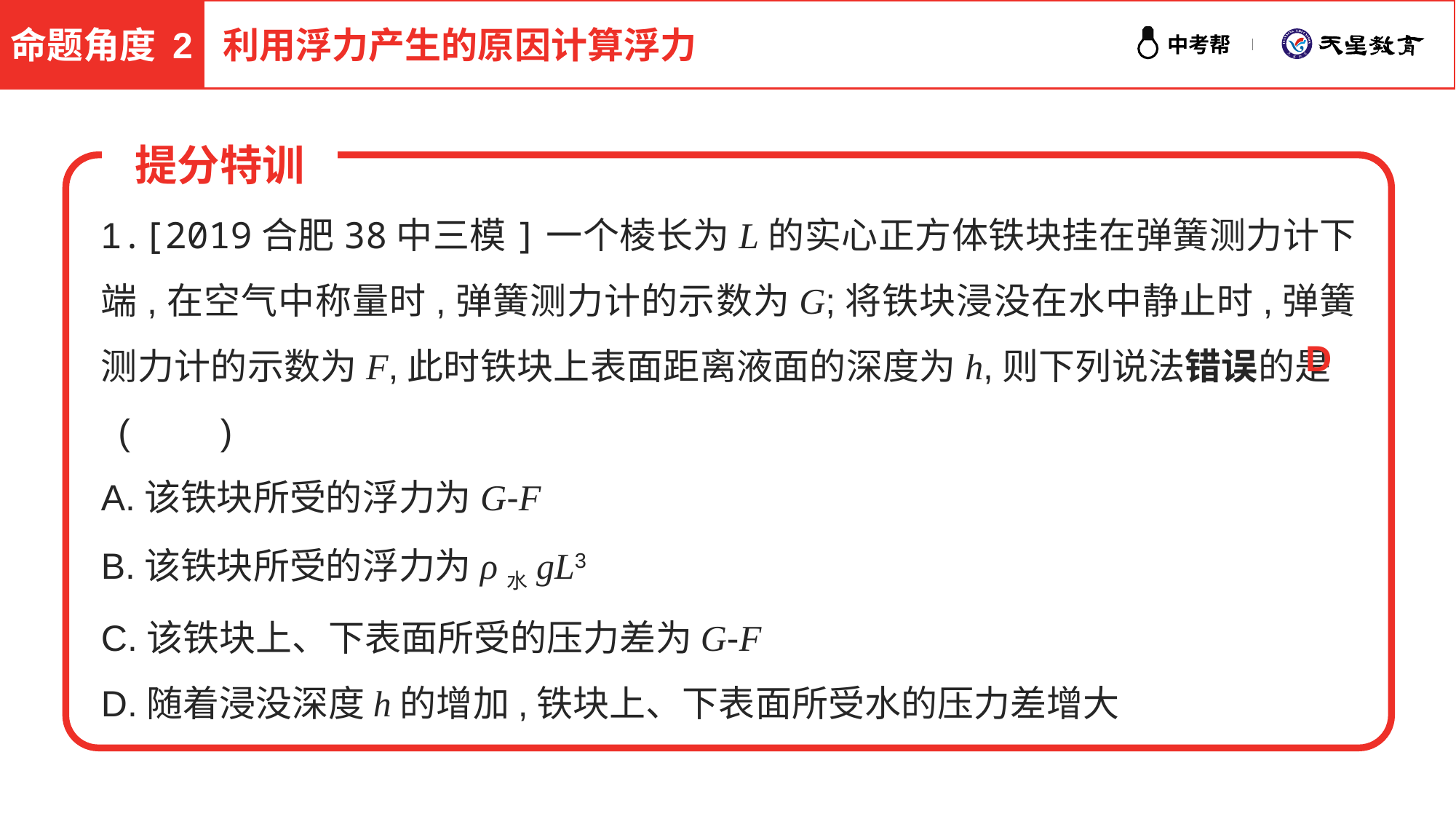

命题角度 2
利用浮力产生的原因计算浮力
提分特训

1.[2019合肥38中三模]一个棱长为L的实心正方体铁块挂在弹簧测力计下端,在空气中称量时,弹簧测力计的示数为G;将铁块浸没在水中静止时,弹簧测力计的示数为F,此时铁块上表面距离液面的深度为h,则下列说法错误的是     (　　)
A.该铁块所受的浮力为G-F
B.该铁块所受的浮力为ρ水gL3
C.该铁块上、下表面所受的压力差为G-F
D.随着浸没深度h的增加,铁块上、下表面所受水的压力差增大
D